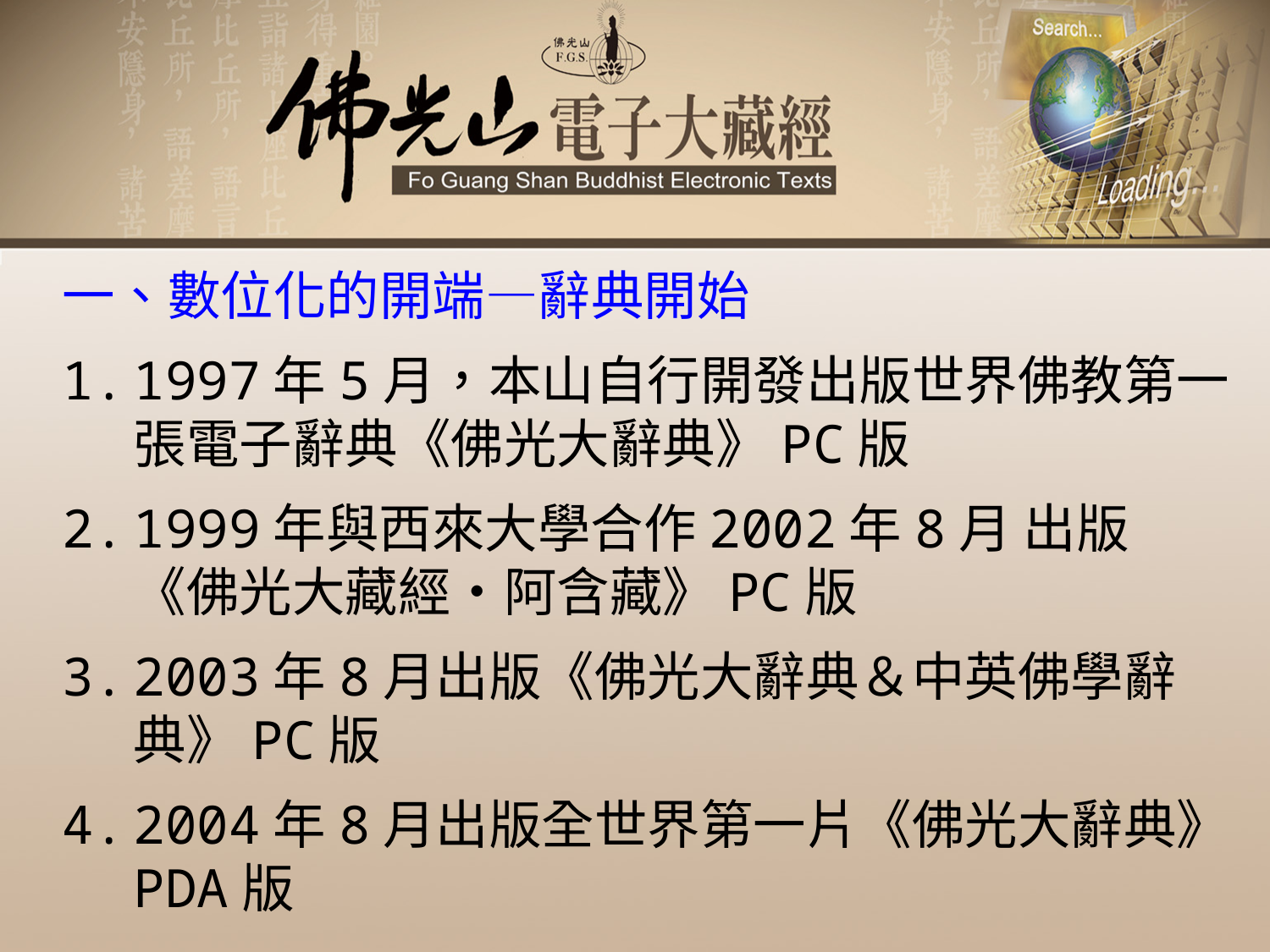

一、數位化的開端—辭典開始
1997年5月，本山自行開發出版世界佛教第一張電子辭典《佛光大辭典》PC版
1999年與西來大學合作2002年8月 出版《佛光大藏經‧阿含藏》PC版
2003年8月出版《佛光大辭典＆中英佛學辭典》PC版
2004年8月出版全世界第一片《佛光大辭典》PDA版